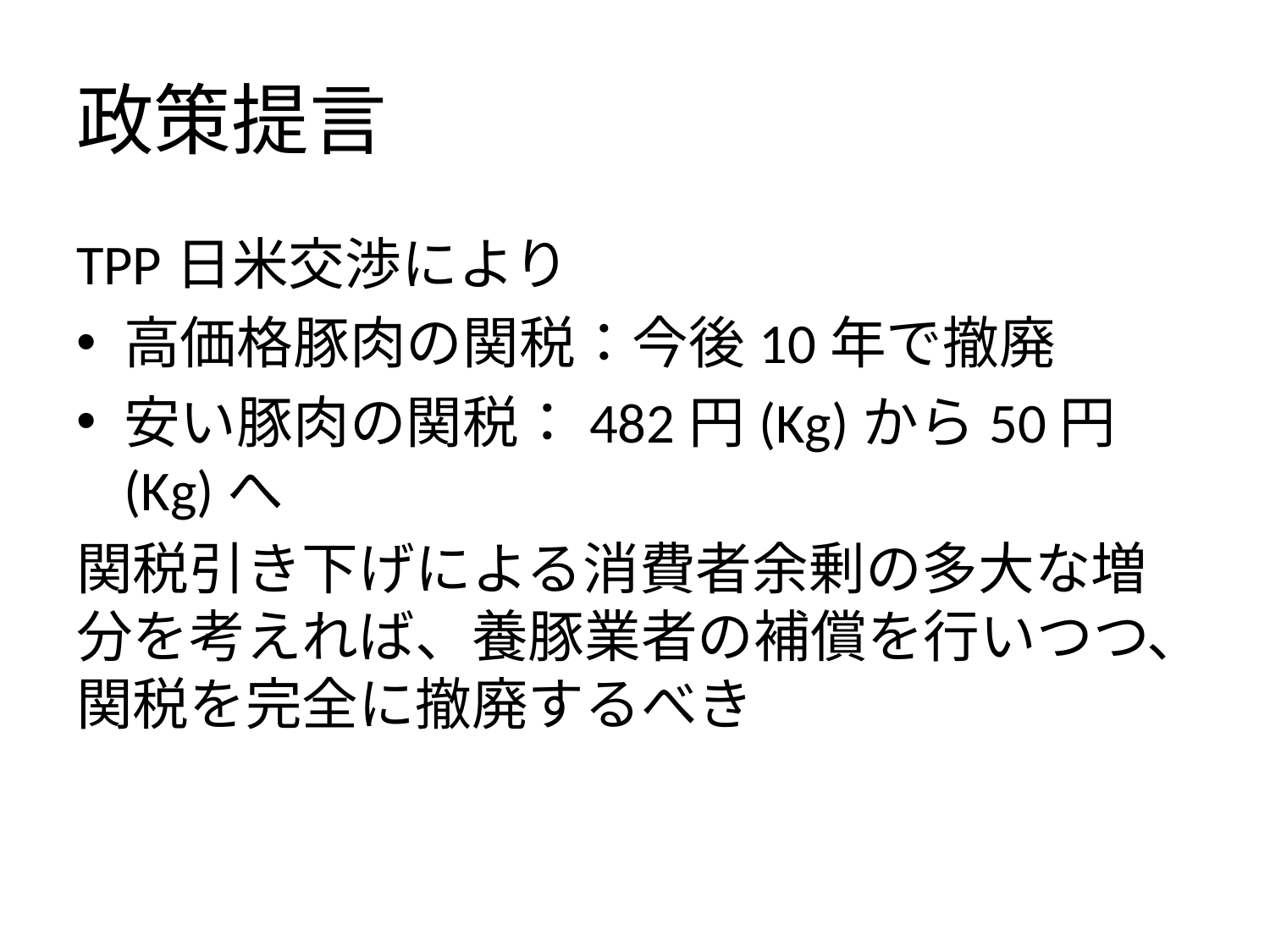

# 政策提言
TPP日米交渉により
高価格豚肉の関税：今後10年で撤廃
安い豚肉の関税：482円(Kg)から50円(Kg)へ
関税引き下げによる消費者余剰の多大な増分を考えれば、養豚業者の補償を行いつつ、関税を完全に撤廃するべき